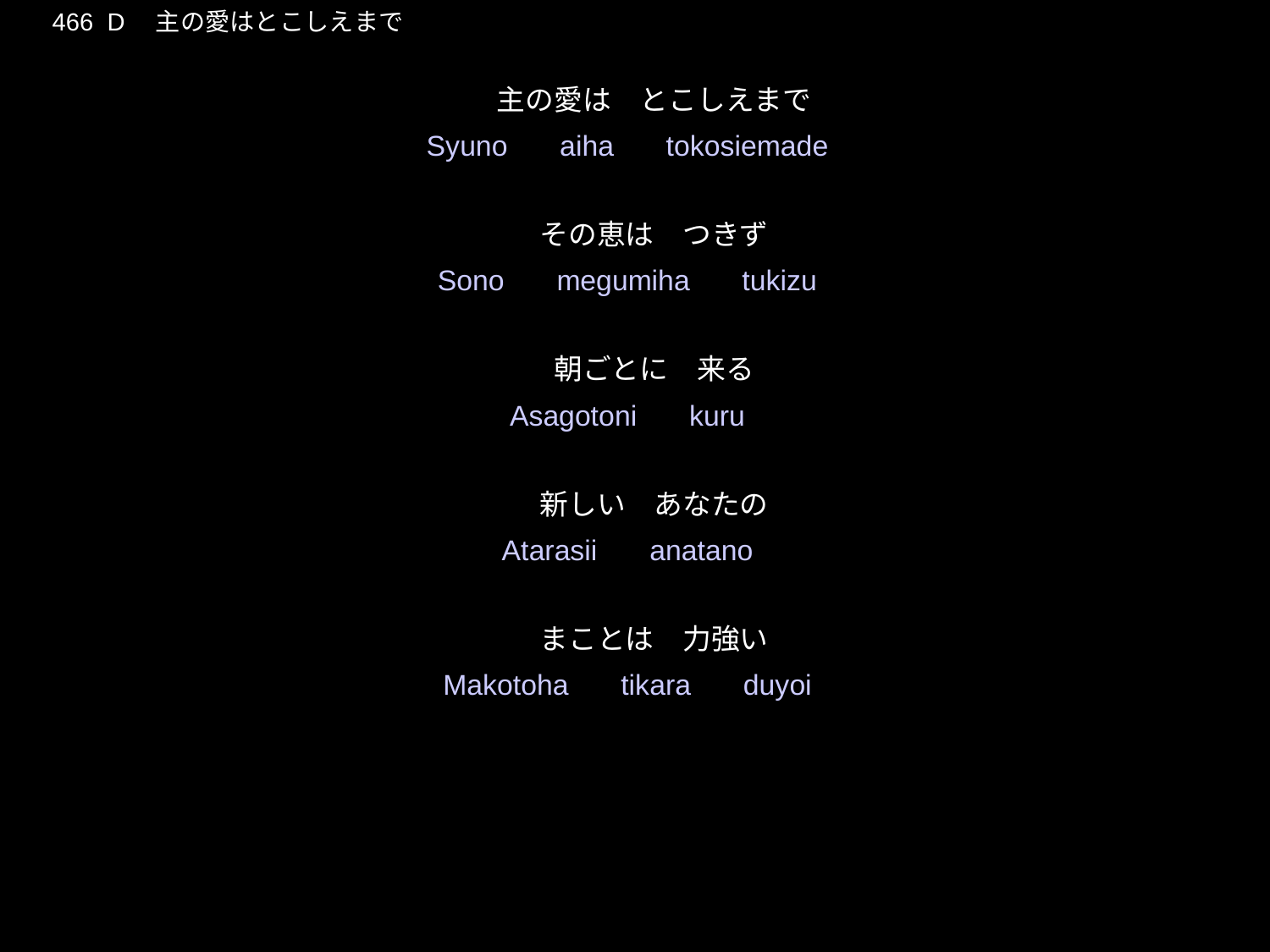

しゅのあいはとこしえまでそのめぐみはつきず
★W
466  D　主の愛はとこしえまで
主の愛は　とこしえまで

その恵は　つきず

朝ごとに　来る

新しい　あなたの

まことは　力強い

★４
Syuno　aiha　tokosiemade

Sono　megumiha　tukizu

Asagotoni　kuru

Atarasii　anatano

Makotoha　tikara　duyoi